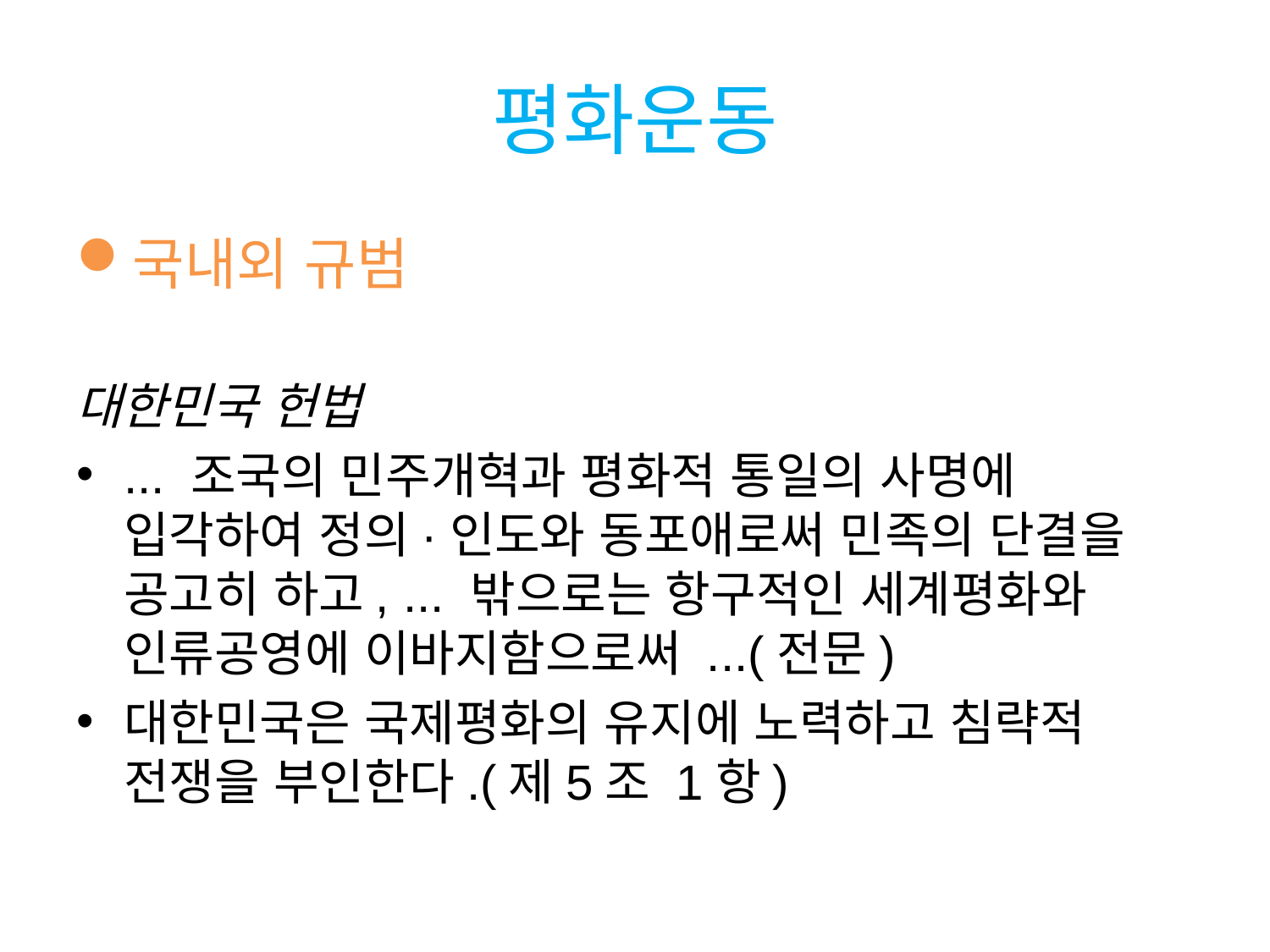

# 평화운동
국내외 규범

대한민국 헌법
... 조국의 민주개혁과 평화적 통일의 사명에 입각하여 정의·인도와 동포애로써 민족의 단결을 공고히 하고, ... 밖으로는 항구적인 세계평화와 인류공영에 이바지함으로써 ...(전문)
대한민국은 국제평화의 유지에 노력하고 침략적 전쟁을 부인한다.(제5조 1항)